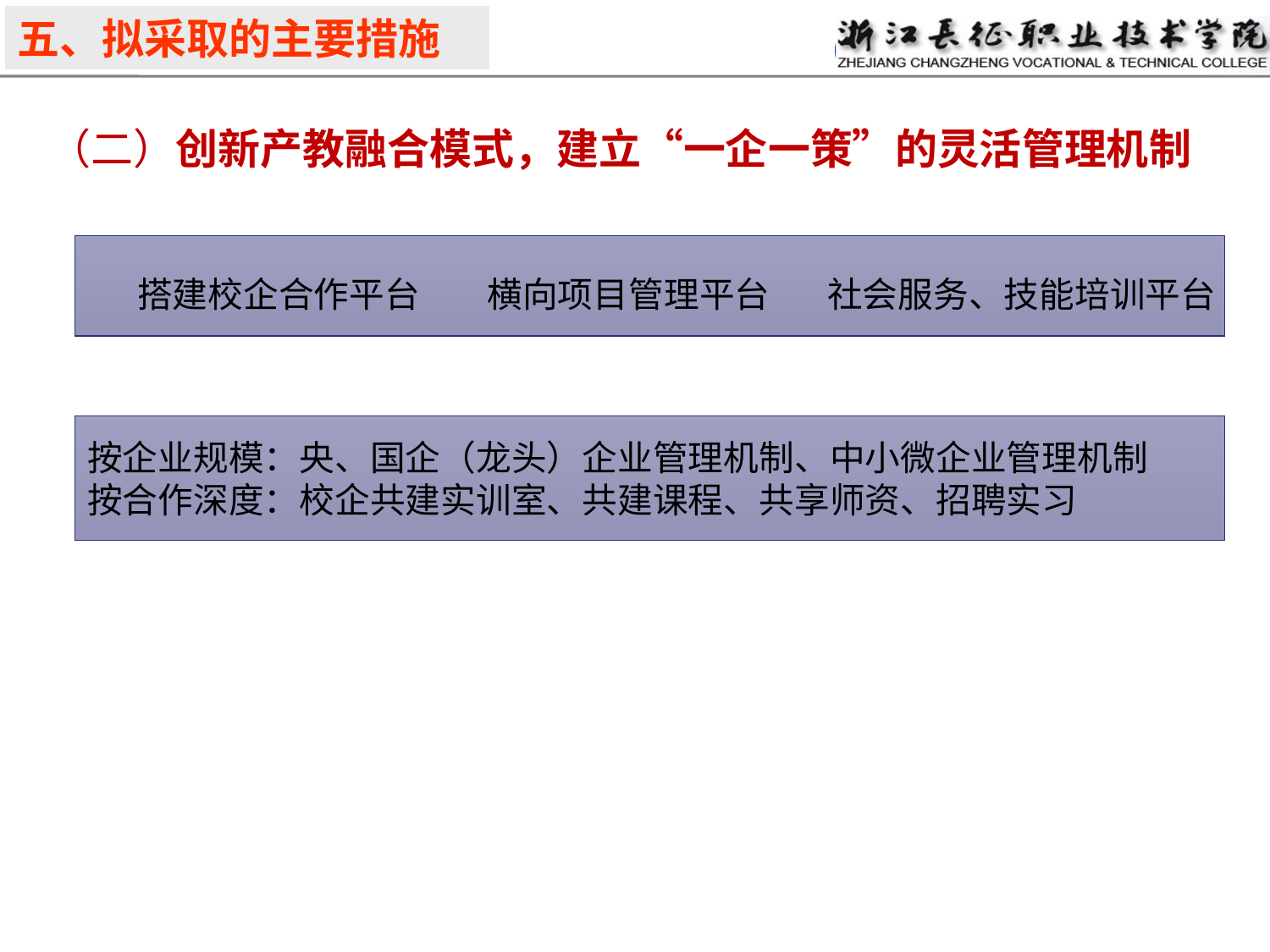

五、拟采取的主要措施
（二）创新产教融合模式，建立“一企一策”的灵活管理机制

搭建校企合作平台
横向项目管理平台
社会服务、技能培训平台
按企业规模：央、国企（龙头）企业管理机制、中小微企业管理机制
按合作深度：校企共建实训室、共建课程、共享师资、招聘实习